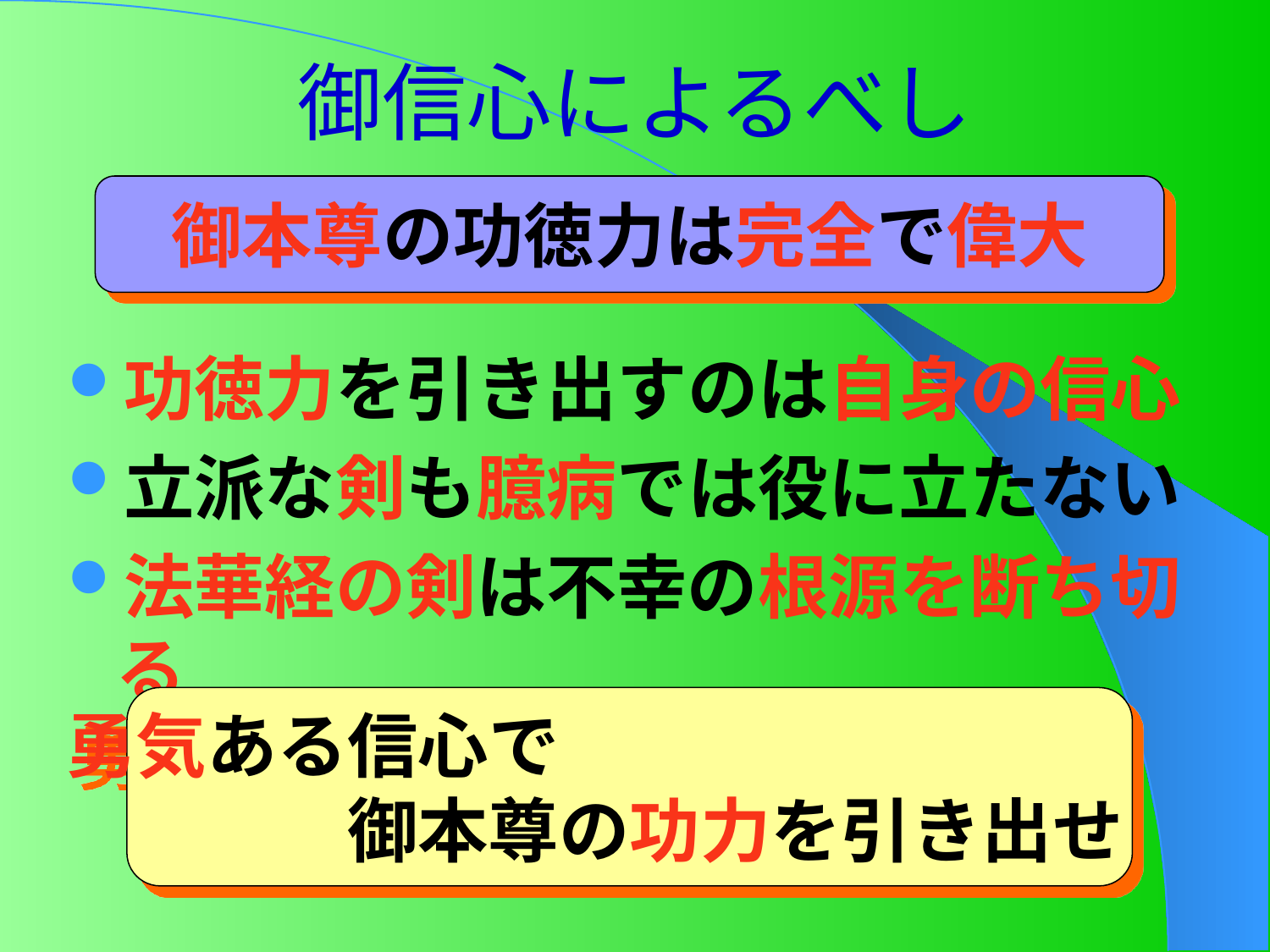

# 御信心によるべし
御本尊の功徳力は完全で偉大
功徳力を引き出すのは自身の信心
立派な剣も臆病では役に立たない
法華経の剣は不幸の根源を断ち切る
勇気ある信心で
　　　御本尊の功力を引き出せ